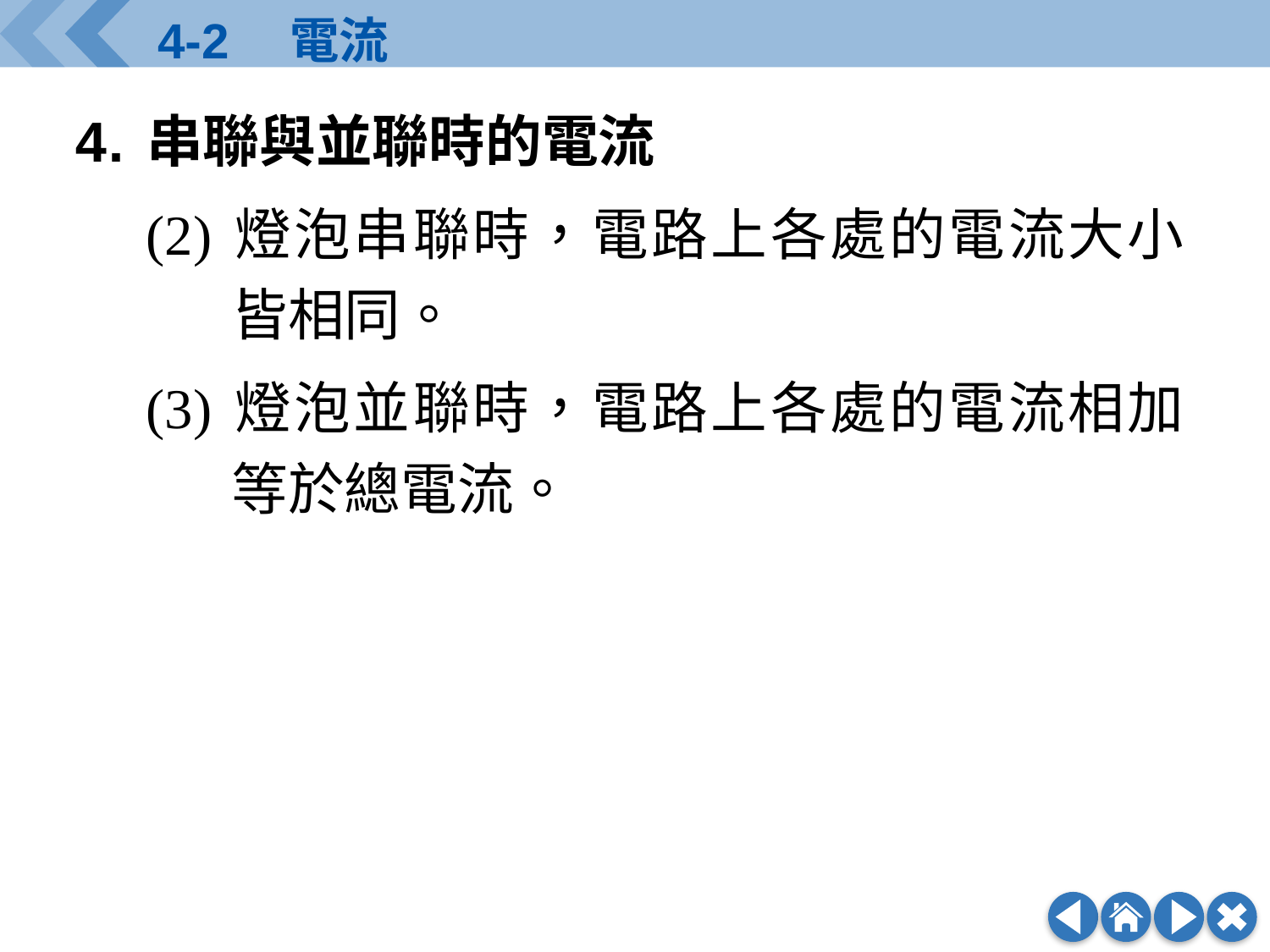

串聯與並聯時的電流
(2)	燈泡串聯時，電路上各處的電流大小皆相同。
(3)	燈泡並聯時，電路上各處的電流相加等於總電流。